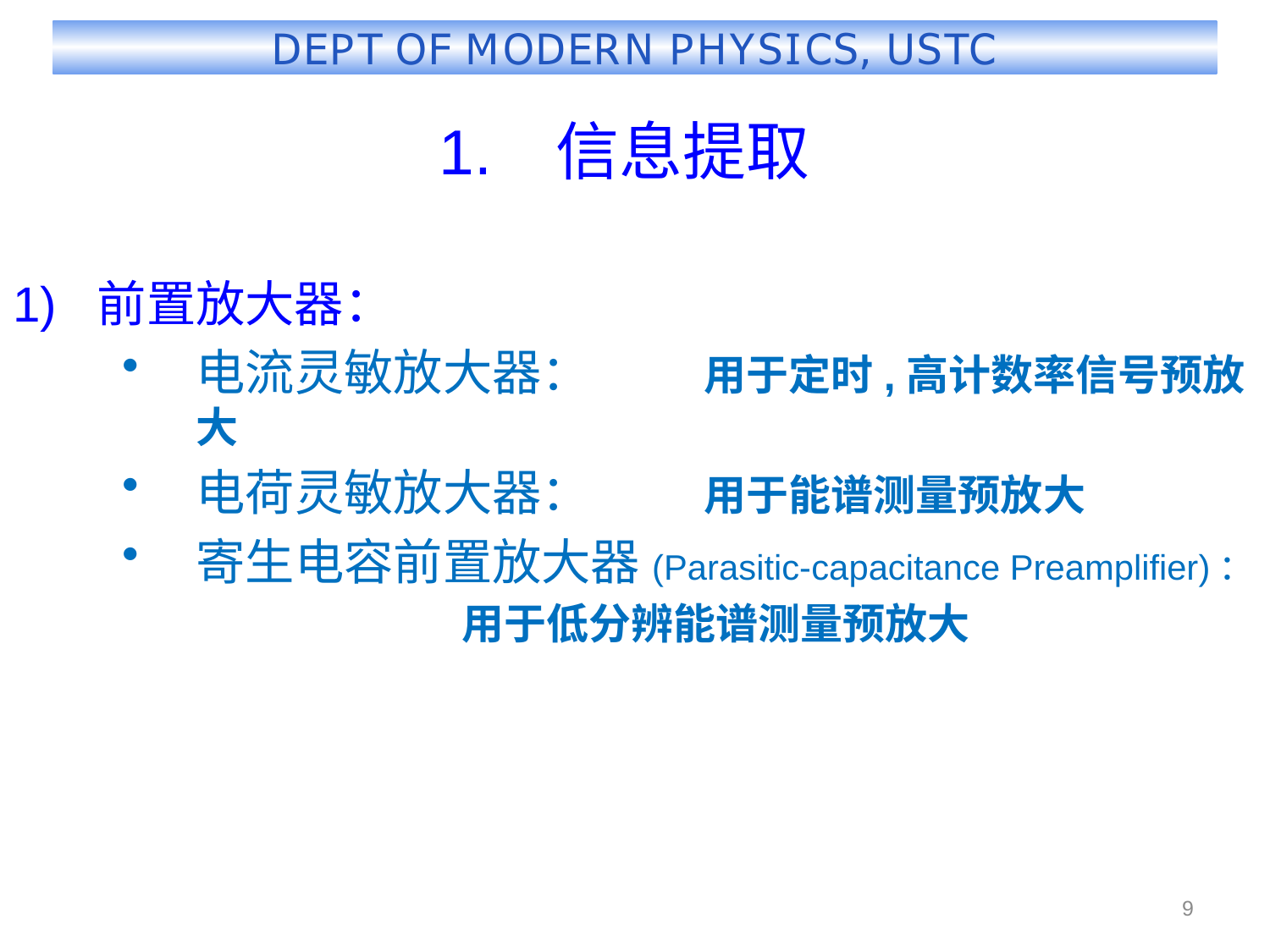

# 信息提取
前置放大器：
电流灵敏放大器：	用于定时,高计数率信号预放大
电荷灵敏放大器：	用于能谱测量预放大
寄生电容前置放大器(Parasitic-capacitance Preamplifier)：		 用于低分辨能谱测量预放大
9